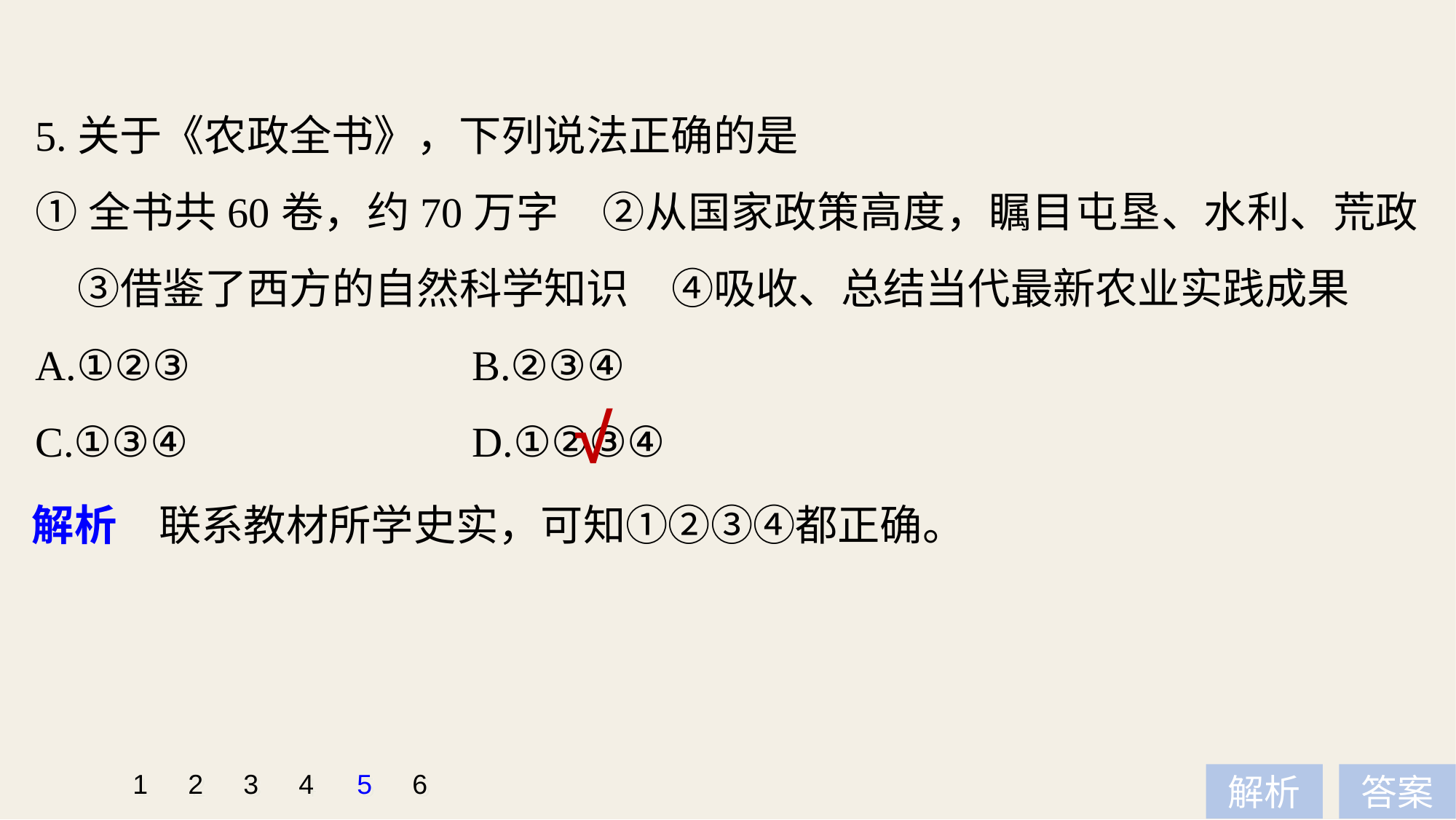

5.关于《农政全书》，下列说法正确的是
①全书共60卷，约70万字　②从国家政策高度，瞩目屯垦、水利、荒政　③借鉴了西方的自然科学知识　④吸收、总结当代最新农业实践成果
A.①②③  			B.②③④
C.①③④  			D.①②③④
√
解析　联系教材所学史实，可知①②③④都正确。
1
2
3
4
5
6
解析
答案